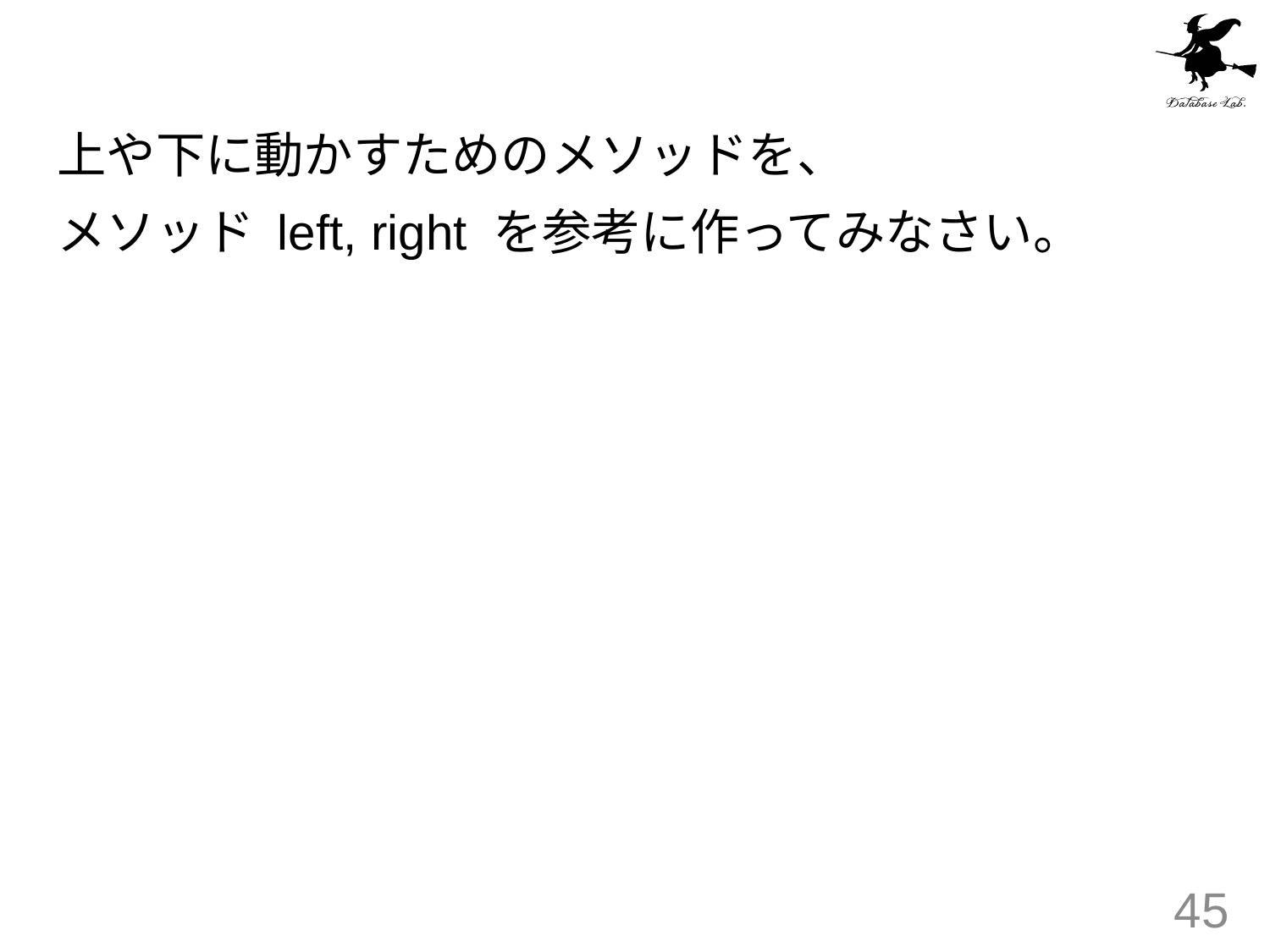

#
上や下に動かすためのメソッドを、
メソッド left, right を参考に作ってみなさい。

45